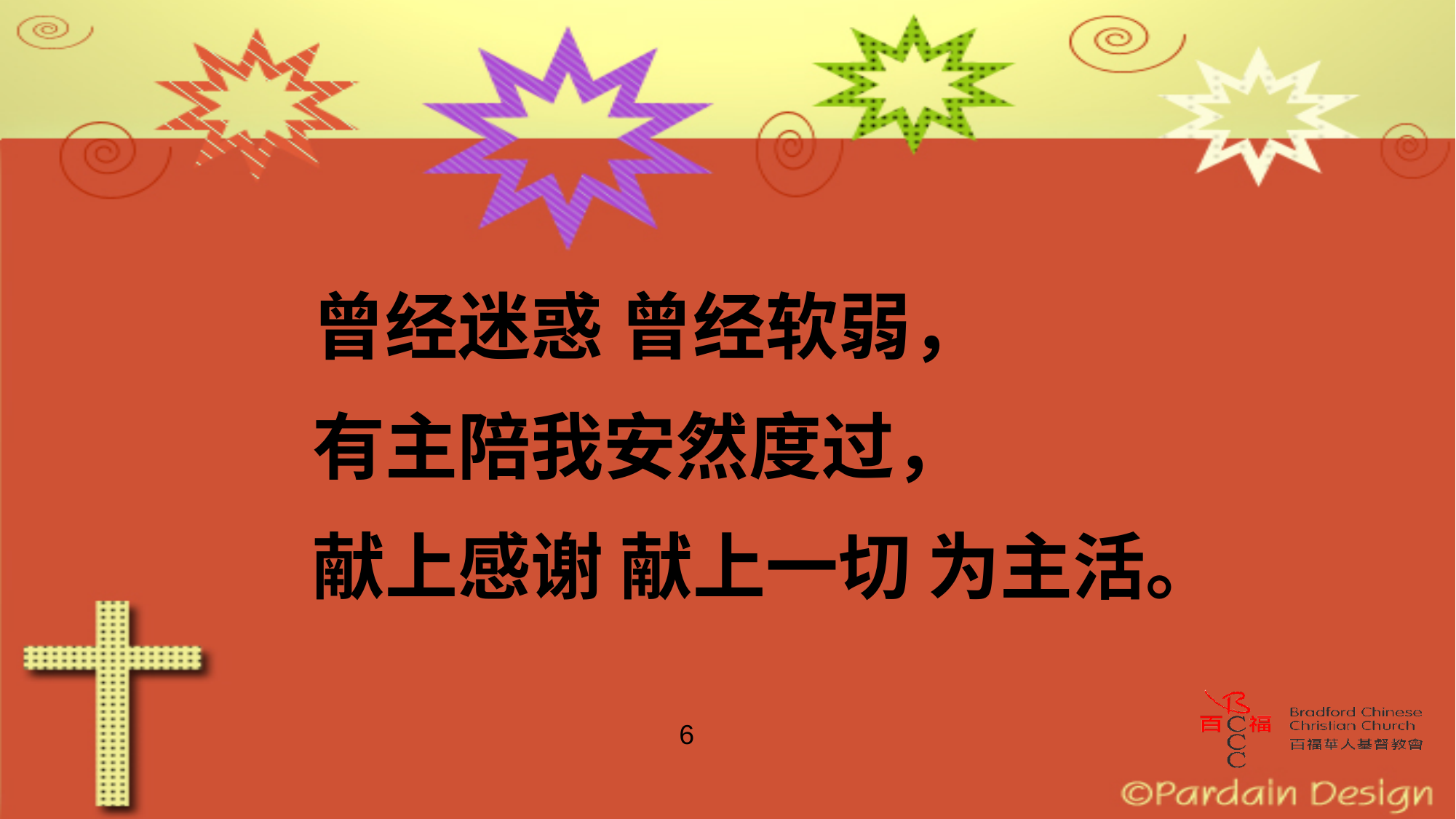

曾经迷惑 曾经软弱，
有主陪我安然度过，
献上感谢 献上一切 为主活。
6